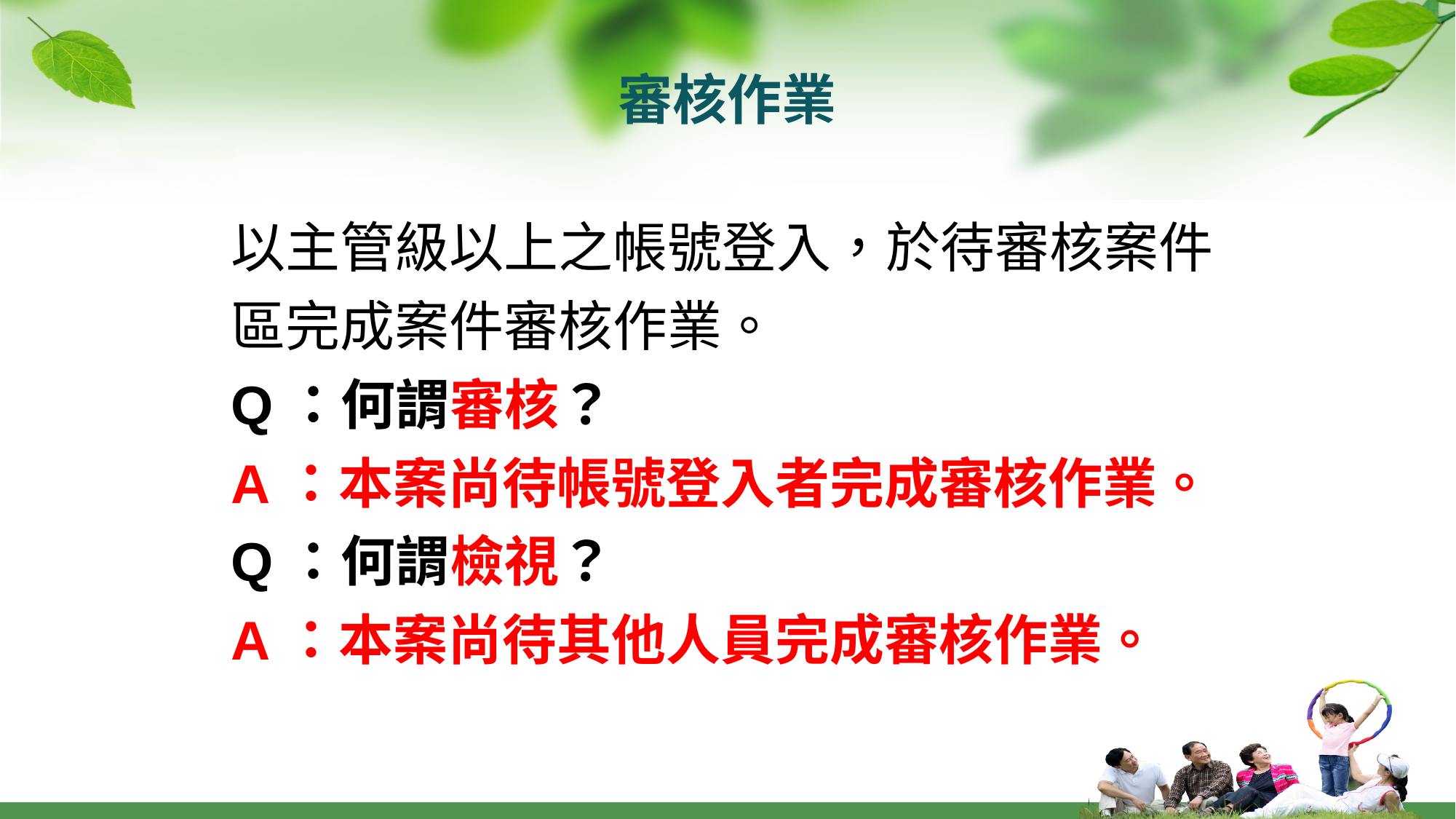

審核作業
以主管級以上之帳號登入，於待審核案件區完成案件審核作業。
Q：何謂審核？
A：本案尚待帳號登入者完成審核作業。
Q：何謂檢視？
A：本案尚待其他人員完成審核作業。